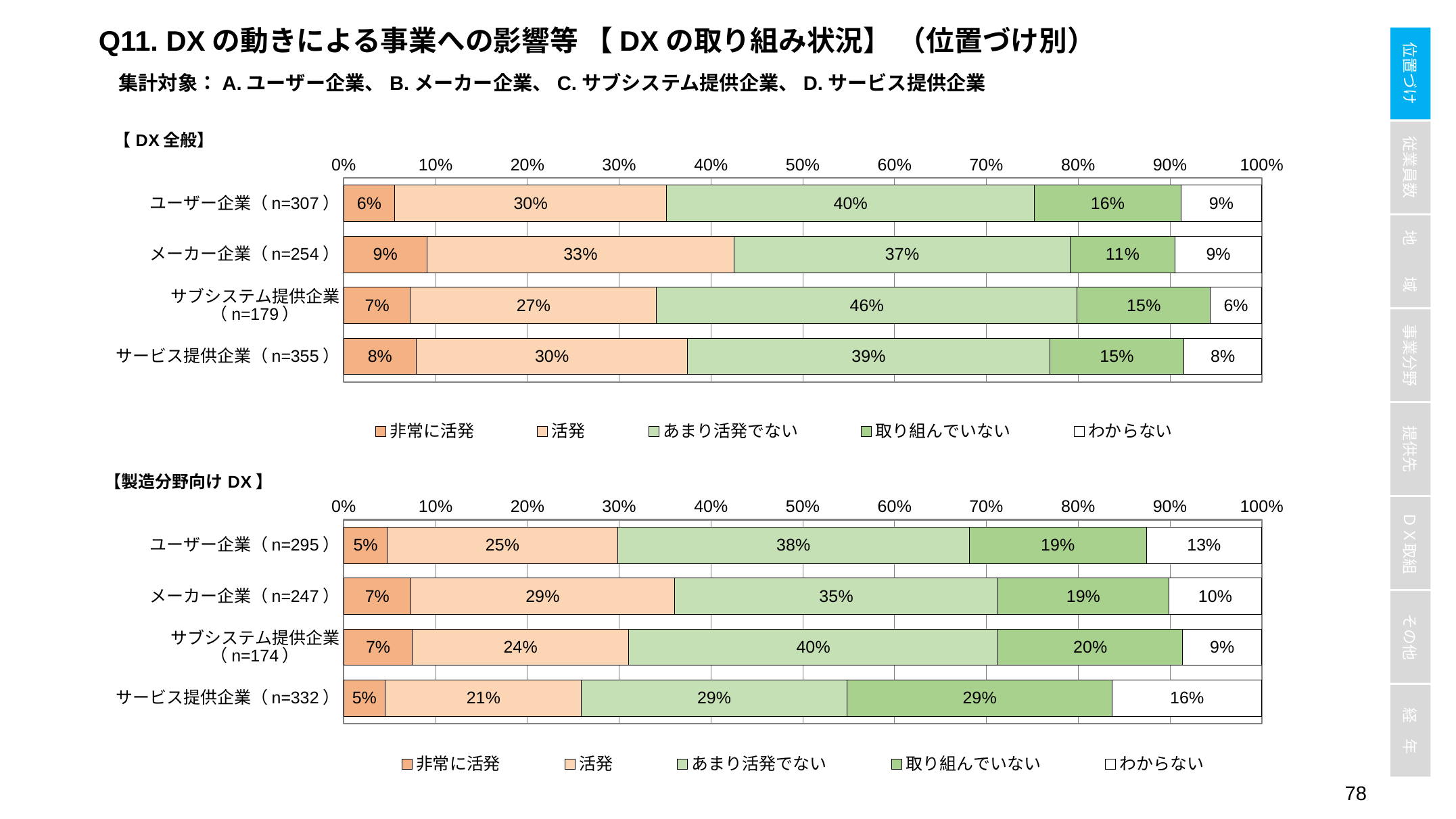

Q11. DXの動きによる事業への影響等 【DXの取り組み状況】 （位置づけ別）

集計対象：A.ユーザー企業、B.メーカー企業、C.サブシステム提供企業、D.サービス提供企業

### Chart

| Category | 非常に活発 | 活発 | あまり活発でない | 取り組んでいない | わからない |
|---|---|---|---|---|---|
| ユーザー企業（n=307） | 0.05537459283387622 | 0.2964169381107492 | 0.4006514657980456 | 0.15960912052117263 | 0.08794788273615635 |
| メーカー企業（n=254） | 0.09055118110236221 | 0.3346456692913386 | 0.3661417322834646 | 0.1141732283464567 | 0.09448818897637795 |
| サブシステム提供企業（n=179） | 0.07262569832402235 | 0.2681564245810056 | 0.4581005586592179 | 0.1452513966480447 | 0.055865921787709494 |
| サービス提供企業（n=355） | 0.07887323943661972 | 0.29577464788732394 | 0.39436619718309857 | 0.14647887323943662 | 0.08450704225352113 |

### Chart

| Category | 非常に活発 | 活発 | あまり活発でない | 取り組んでいない | わからない |
|---|---|---|---|---|---|
| ユーザー企業（n=295） | 0.04745762711864407 | 0.25084745762711863 | 0.38305084745762713 | 0.19322033898305085 | 0.12542372881355932 |
| メーカー企業（n=247） | 0.0728744939271255 | 0.2874493927125506 | 0.3522267206477733 | 0.1862348178137652 | 0.10121457489878542 |
| サブシステム提供企業（n=174） | 0.07471264367816093 | 0.23563218390804597 | 0.40229885057471265 | 0.20114942528735633 | 0.08620689655172414 |
| サービス提供企業（n=332） | 0.045180722891566265 | 0.21385542168674698 | 0.2891566265060241 | 0.2891566265060241 | 0.16265060240963855 |
78